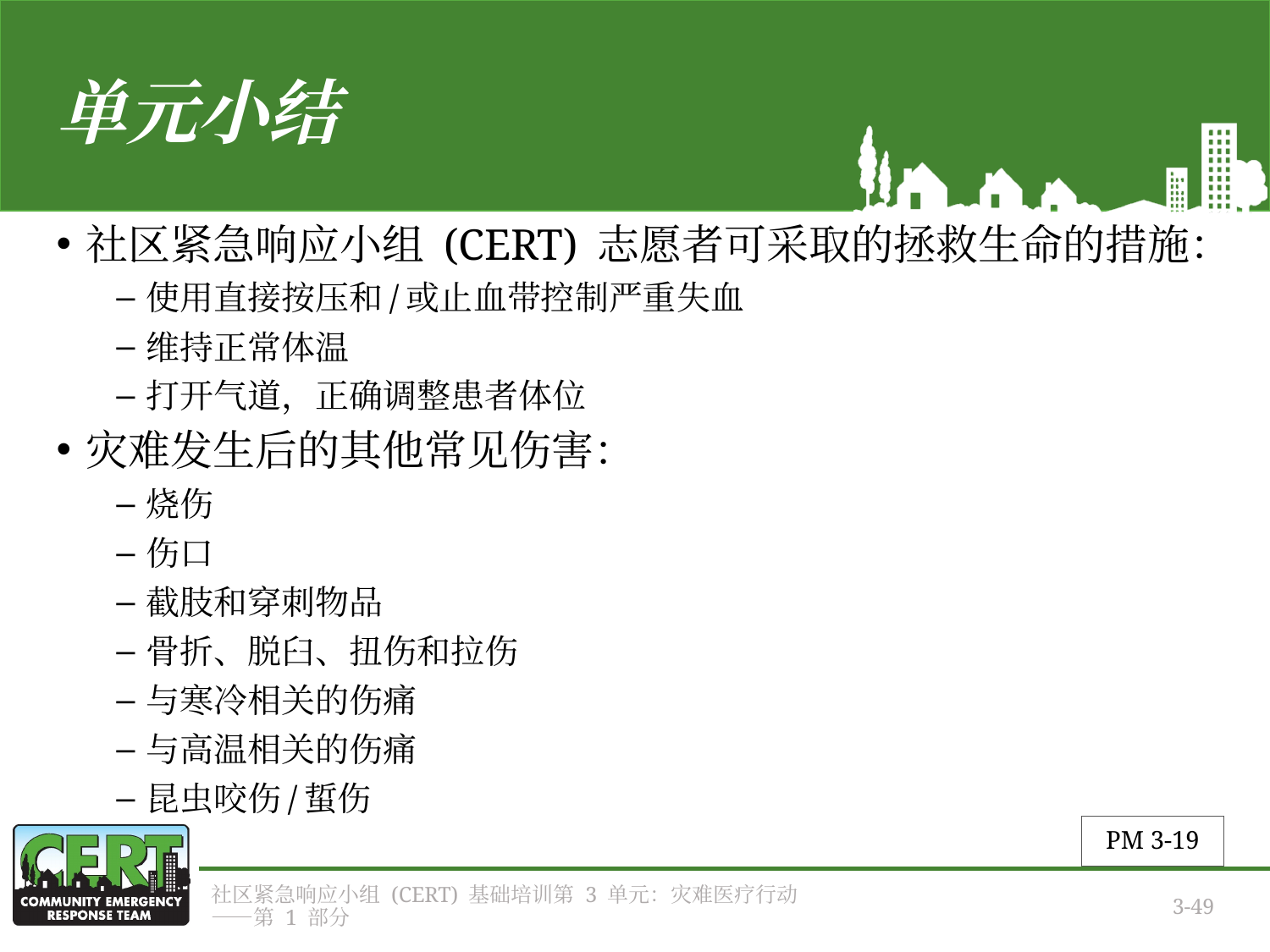

# 单元小结
社区紧急响应小组 (CERT) 志愿者可采取的拯救生命的措施：
使用直接按压和/或止血带控制严重失血
维持正常体温
打开气道，正确调整患者体位
灾难发生后的其他常见伤害：
烧伤
伤口
截肢和穿刺物品
骨折、脱臼、扭伤和拉伤
与寒冷相关的伤痛
与高温相关的伤痛
昆虫咬伤/蜇伤

PM 3-19
社区紧急响应小组 (CERT) 基础培训第 3 单元：灾难医疗行动——第 1 部分
3-49